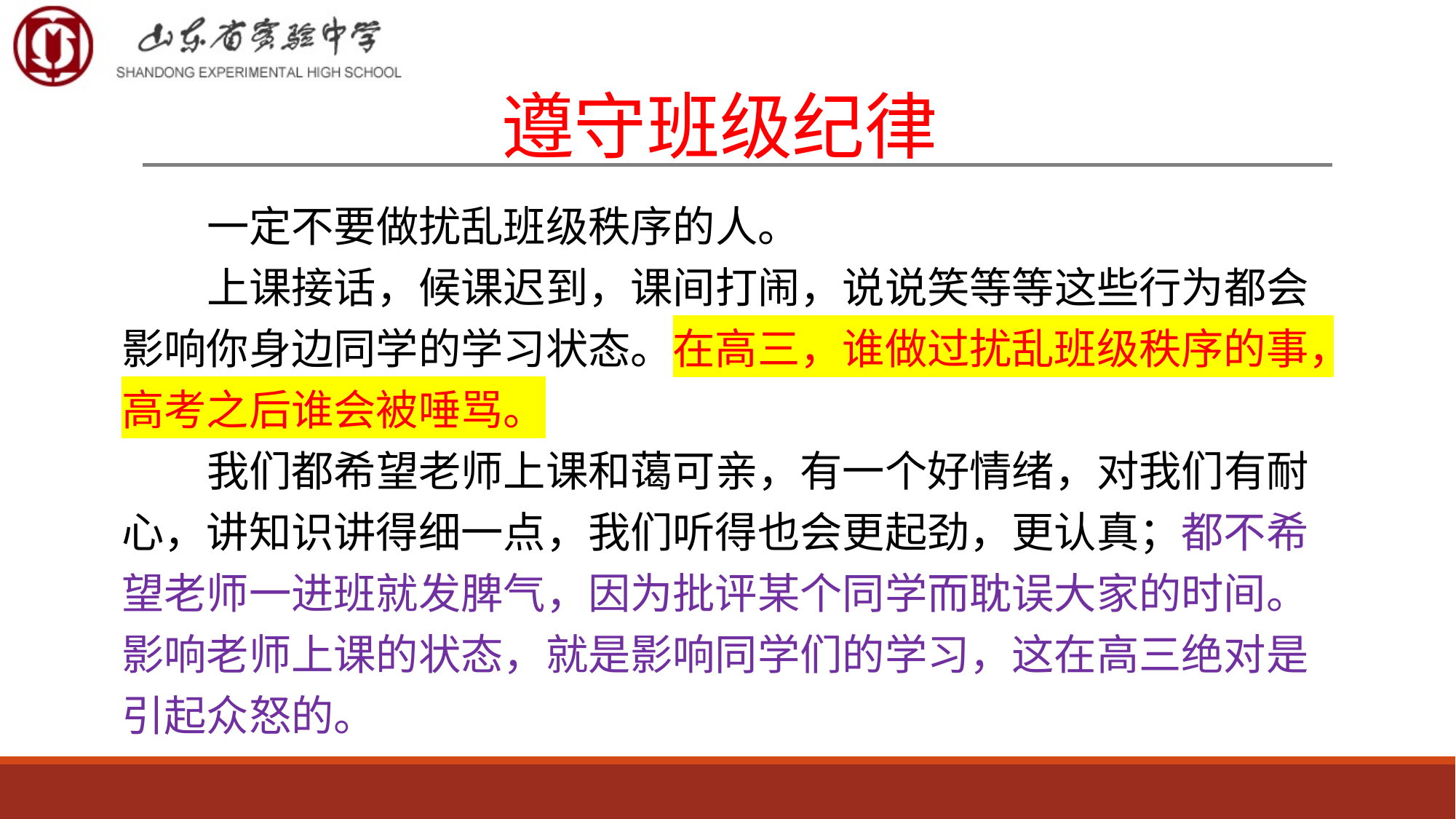

遵守班级纪律
一定不要做扰乱班级秩序的人。
上课接话，候课迟到，课间打闹，说说笑等等这些行为都会影响你身边同学的学习状态。在高三，谁做过扰乱班级秩序的事，高考之后谁会被唾骂。
我们都希望老师上课和蔼可亲，有一个好情绪，对我们有耐心，讲知识讲得细一点，我们听得也会更起劲，更认真；都不希望老师一进班就发脾气，因为批评某个同学而耽误大家的时间。影响老师上课的状态，就是影响同学们的学习，这在高三绝对是引起众怒的。